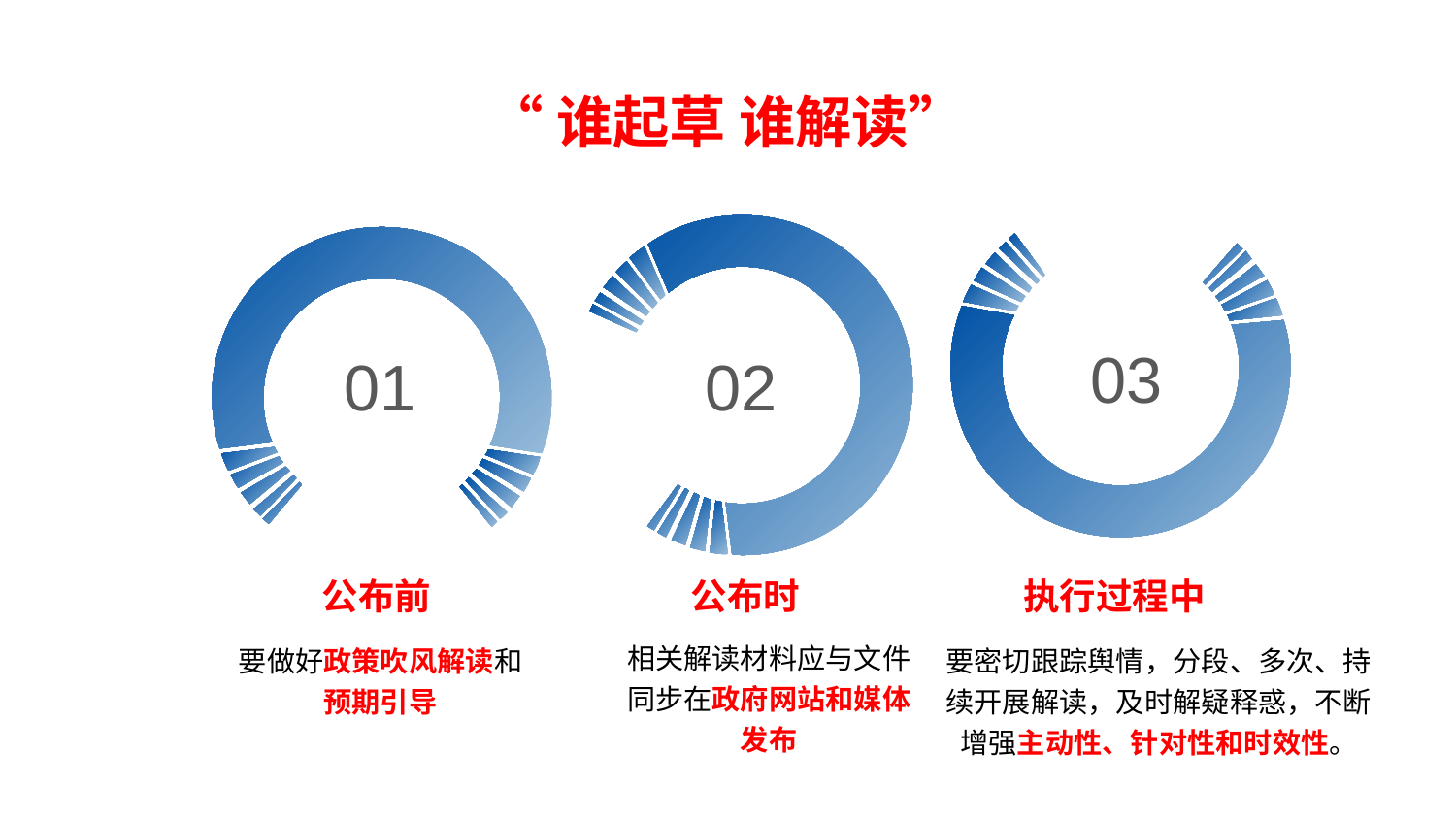

“谁起草 谁解读”

03
01
02
公布前
公布时
执行过程中
相关解读材料应与文件同步在政府网站和媒体发布
要做好政策吹风解读和预期引导
要密切跟踪舆情，分段、多次、持续开展解读，及时解疑释惑，不断增强主动性、针对性和时效性。